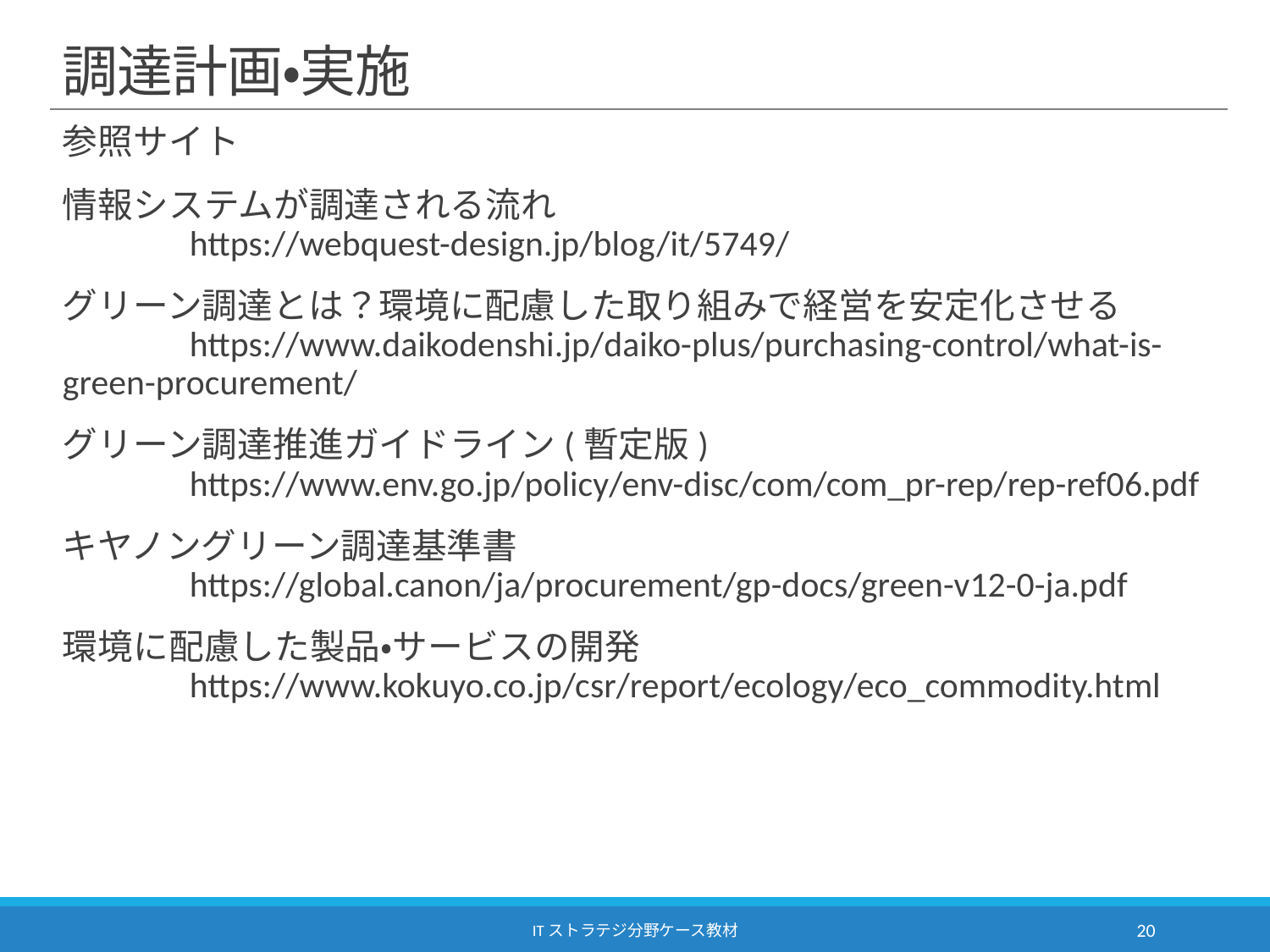

# 調達計画・実施
参照サイト
情報システムが調達される流れ
	https://webquest-design.jp/blog/it/5749/
グリーン調達とは？環境に配慮した取り組みで経営を安定化させる
	https://www.daikodenshi.jp/daiko-plus/purchasing-control/what-is-	green-procurement/
グリーン調達推進ガイドライン(暫定版)
	https://www.env.go.jp/policy/env-disc/com/com_pr-rep/rep-ref06.pdf
キヤノングリーン調達基準書
	https://global.canon/ja/procurement/gp-docs/green-v12-0-ja.pdf
環境に配慮した製品・サービスの開発
	https://www.kokuyo.co.jp/csr/report/ecology/eco_commodity.html

ITストラテジ分野ケース教材
20